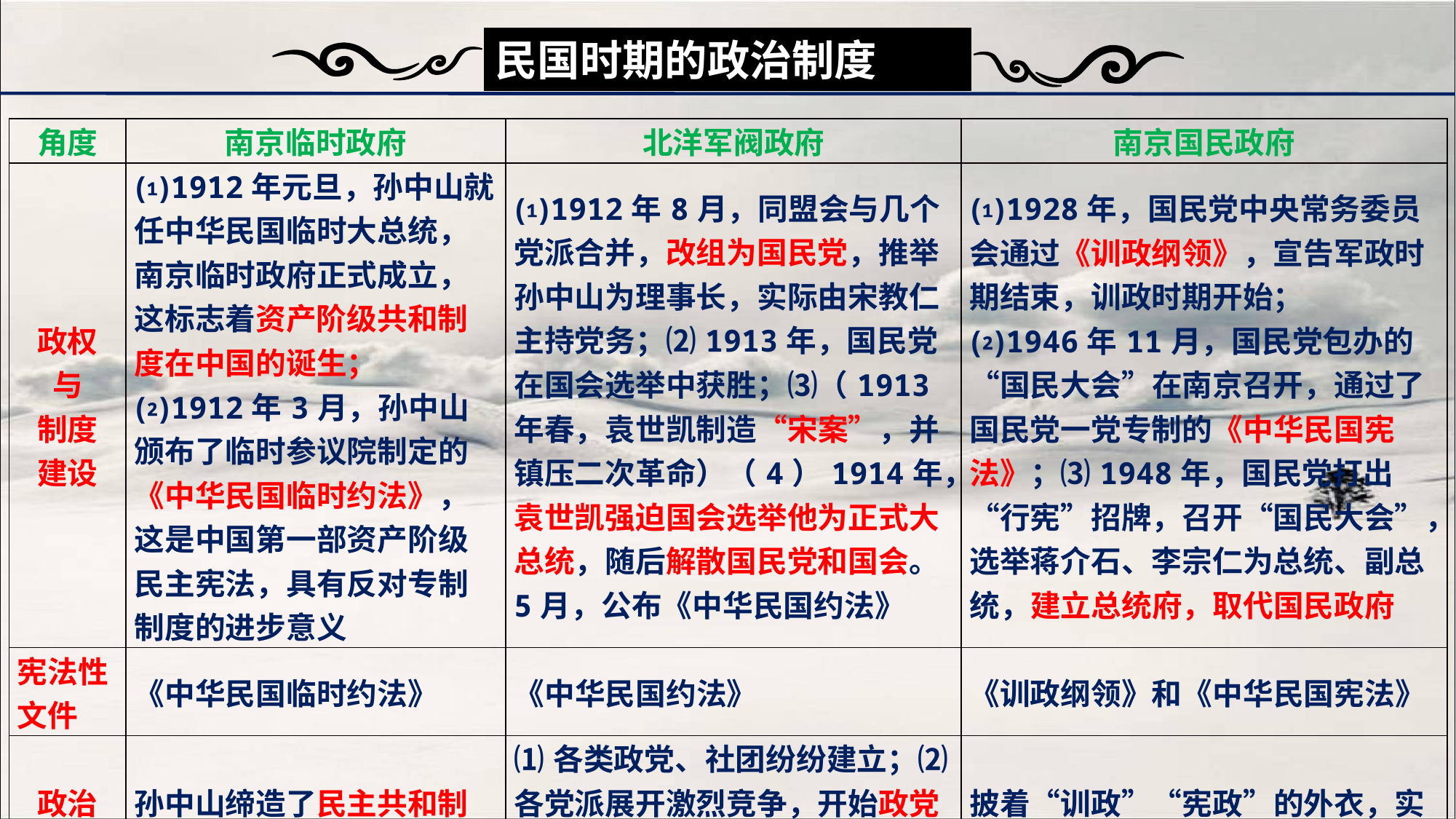

民国时期的政治制度

| 角度 | 南京临时政府 | 北洋军阀政府 | 南京国民政府 |
| --- | --- | --- | --- |
| 政权 与 制度 建设 | ⑴1912年元旦，孙中山就任中华民国临时大总统，南京临时政府正式成立，这标志着资产阶级共和制度在中国的诞生； ⑵1912年3月，孙中山颁布了临时参议院制定的《中华民国临时约法》，这是中国第一部资产阶级民主宪法，具有反对专制制度的进步意义 | ⑴1912年8月，同盟会与几个党派合并，改组为国民党，推举孙中山为理事长，实际由宋教仁主持党务；⑵1913年，国民党在国会选举中获胜；⑶（1913年春，袁世凯制造“宋案”，并镇压二次革命）（4）1914年，袁世凯强迫国会选举他为正式大总统，随后解散国民党和国会。5月，公布《中华民国约法》 | ⑴1928年，国民党中央常务委员会通过《训政纲领》，宣告军政时期结束，训政时期开始； ⑵1946年11月，国民党包办的“国民大会”在南京召开，通过了国民党一党专制的《中华民国宪法》；⑶1948年，国民党打出“行宪”招牌，召开“国民大会”，选举蒋介石、李宗仁为总统、副总统，建立总统府，取代国民政府 |
| 宪法性文件 | 《中华民国临时约法》 | 《中华民国约法》 | 《训政纲领》和《中华民国宪法》 |
| 政治 特征 | 孙中山缔造了民主共和制（三权分立和内阁制） | ⑴各类政党、社团纷纷建立；⑵各党派展开激烈竞争，开始政党政治的尝试；⑶袁世凯与北洋军阀破坏民主共和，实行独裁统治 | 披着“训政”“宪政”的外衣，实行国民党专制和蒋介石独裁统治 |